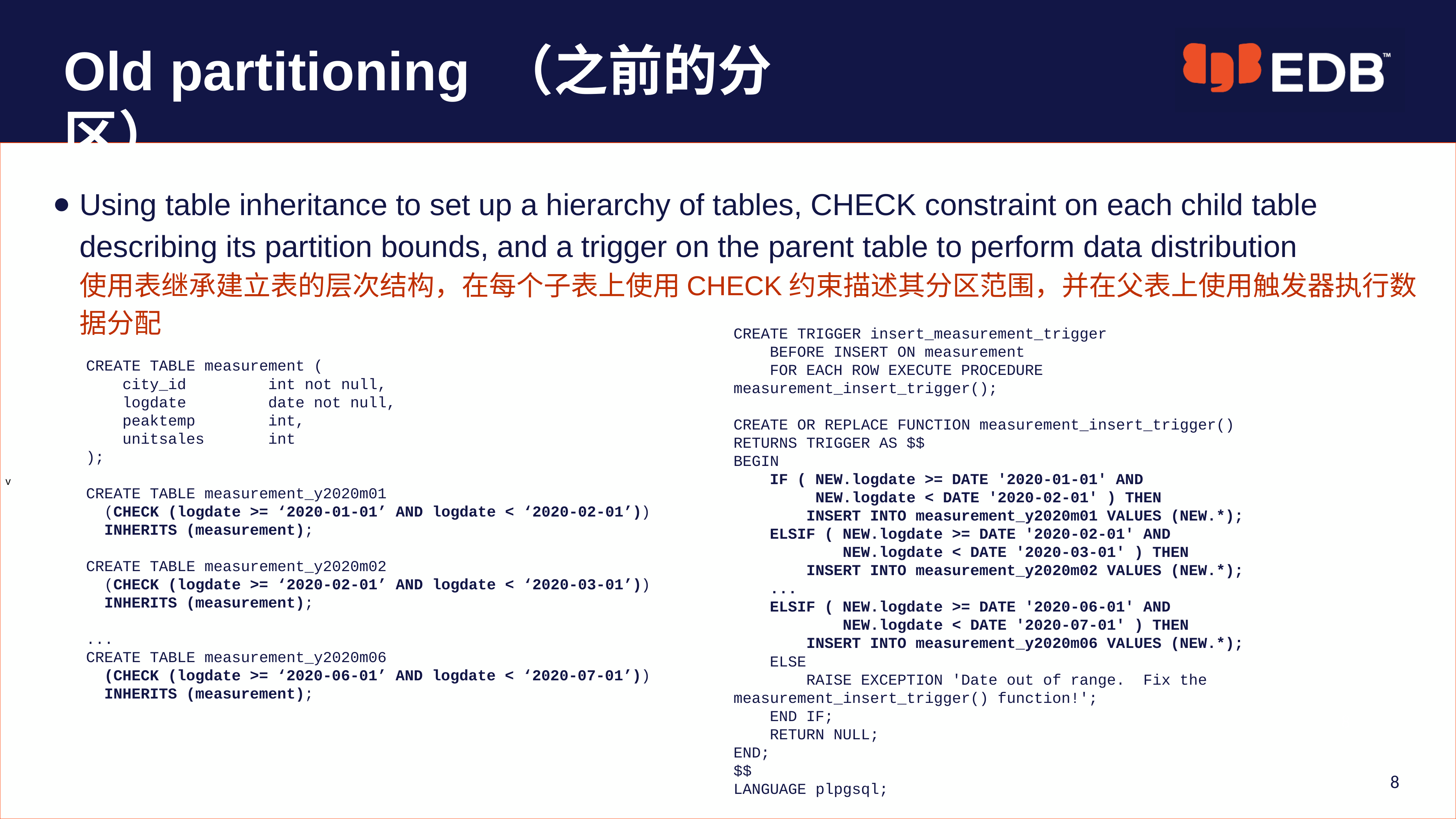

Old partitioning （之前的分区）
Using table inheritance to set up a hierarchy of tables, CHECK constraint on each child table describing its partition bounds, and a trigger on the parent table to perform data distribution
使用表继承建立表的层次结构，在每个子表上使用CHECK约束描述其分区范围，并在父表上使用触发器执行数据分配
CREATE TRIGGER insert_measurement_trigger
    BEFORE INSERT ON measurement
    FOR EACH ROW EXECUTE PROCEDURE measurement_insert_trigger();

CREATE OR REPLACE FUNCTION measurement_insert_trigger()
RETURNS TRIGGER AS $$
BEGIN
    IF ( NEW.logdate >= DATE '2020-01-01' AND
         NEW.logdate < DATE '2020-02-01' ) THEN
        INSERT INTO measurement_y2020m01 VALUES (NEW.*);
    ELSIF ( NEW.logdate >= DATE '2020-02-01' AND
            NEW.logdate < DATE '2020-03-01' ) THEN
        INSERT INTO measurement_y2020m02 VALUES (NEW.*);
    ...
    ELSIF ( NEW.logdate >= DATE '2020-06-01' AND
            NEW.logdate < DATE '2020-07-01' ) THEN
        INSERT INTO measurement_y2020m06 VALUES (NEW.*);
    ELSE
        RAISE EXCEPTION 'Date out of range.  Fix the measurement_insert_trigger() function!';
    END IF;
    RETURN NULL;
END;
$$
LANGUAGE plpgsql;
CREATE TABLE measurement (
    city_id         int not null,
    logdate         date not null,
    peaktemp        int,
    unitsales       int
);

CREATE TABLE measurement_y2020m01
  (CHECK (logdate >= ‘2020-01-01’ AND logdate < ‘2020-02-01’))
  INHERITS (measurement);

CREATE TABLE measurement_y2020m02
  (CHECK (logdate >= ‘2020-02-01’ AND logdate < ‘2020-03-01’))
  INHERITS (measurement);

...
CREATE TABLE measurement_y2020m06
  (CHECK (logdate >= ‘2020-06-01’ AND logdate < ‘2020-07-01’))
  INHERITS (measurement);
8
8